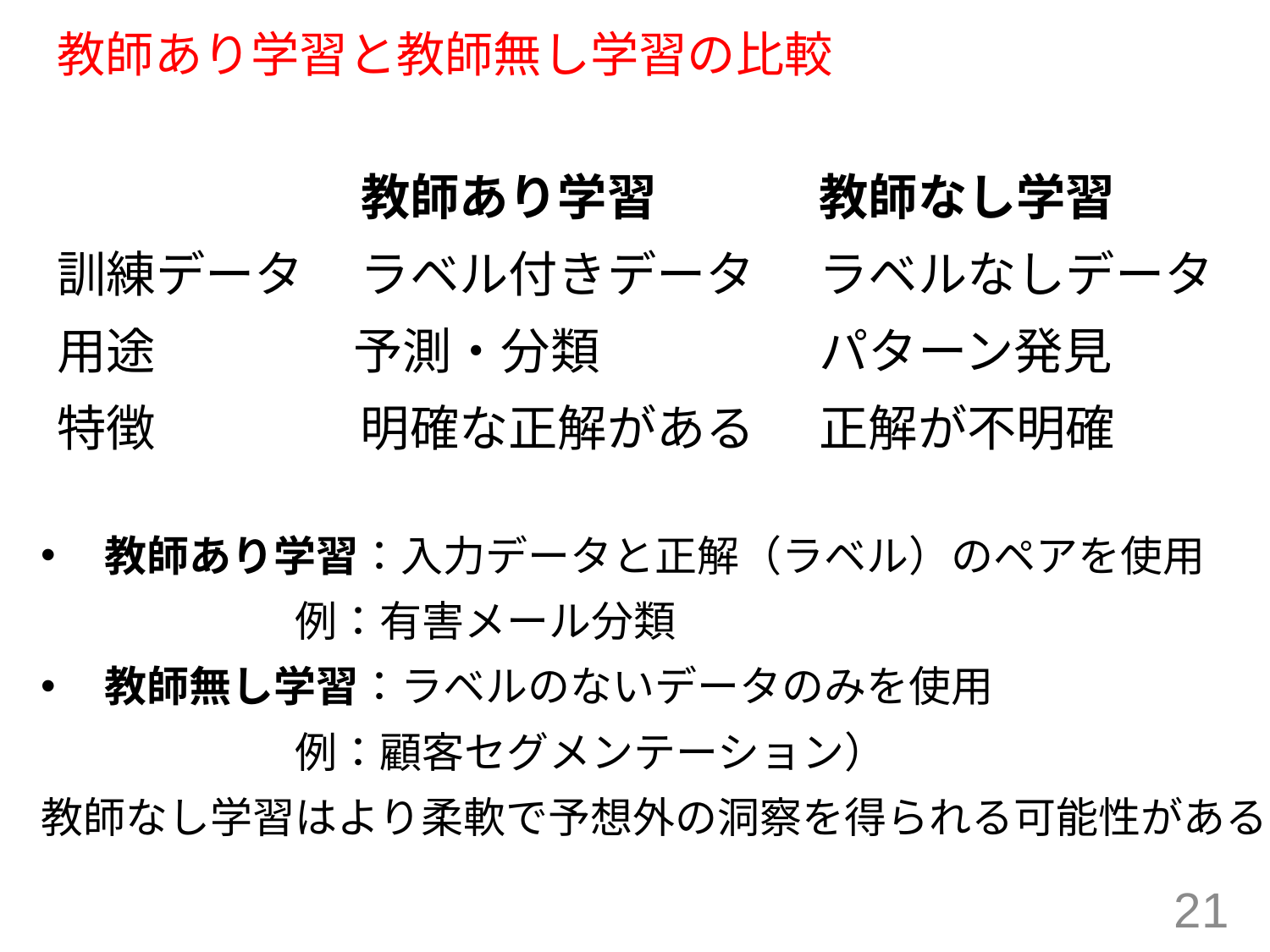

# 教師あり学習と教師無し学習の比較
		　教師あり学習		教師なし学習
訓練データ	　ラベル付きデータ	ラベルなしデータ
用途　　　　予測・分類		パターン発見
特徴		　明確な正解がある	正解が不明確
教師あり学習：入力データと正解（ラベル）のペアを使用
		例：有害メール分類
教師無し学習：ラベルのないデータのみを使用
		例：顧客セグメンテーション）
教師なし学習はより柔軟で予想外の洞察を得られる可能性がある
21